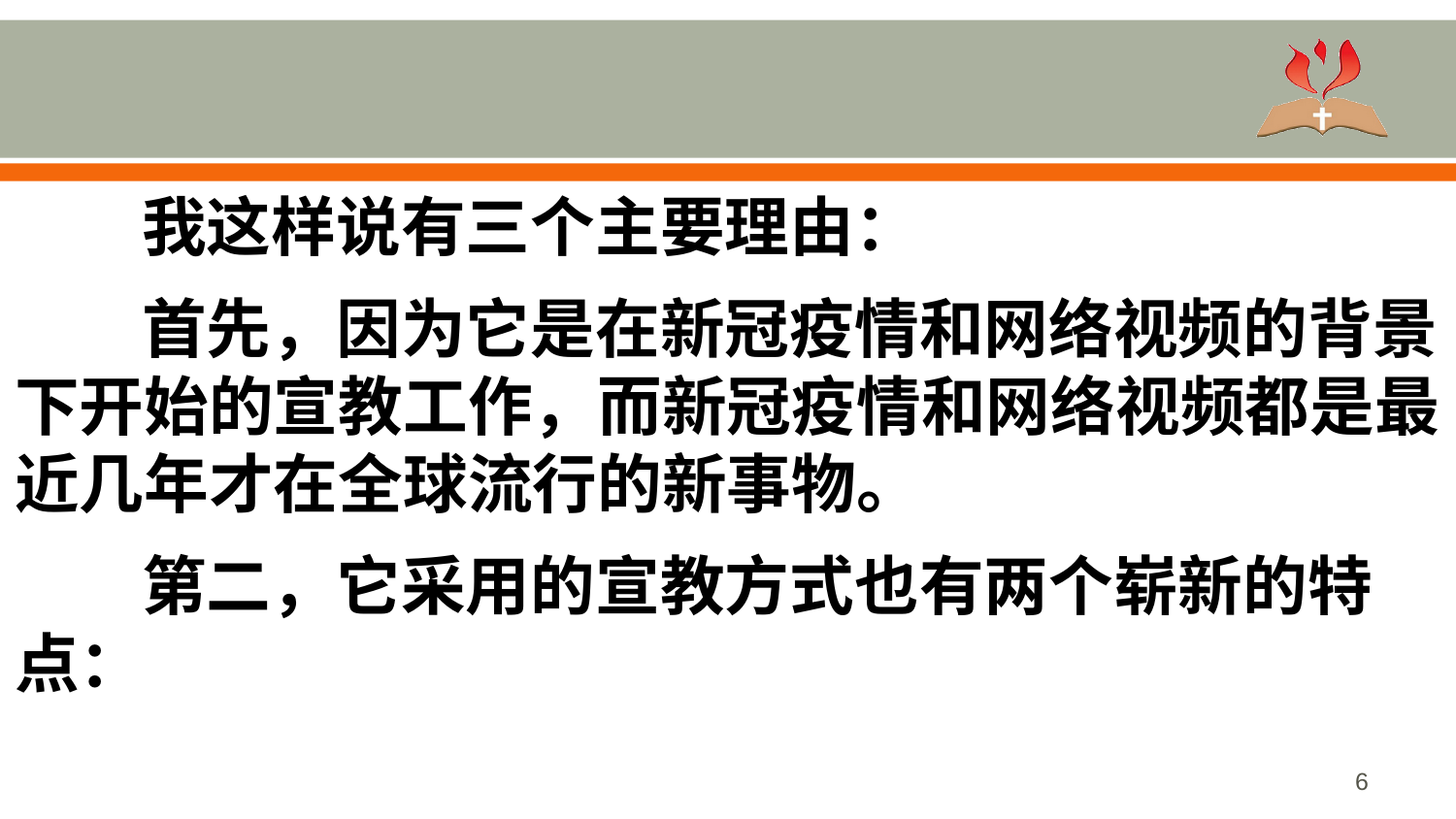

我这样说有三个主要理由：
首先，因为它是在新冠疫情和网络视频的背景下开始的宣教工作，而新冠疫情和网络视频都是最近几年才在全球流行的新事物。
第二，它采用的宣教方式也有两个崭新的特点：

6